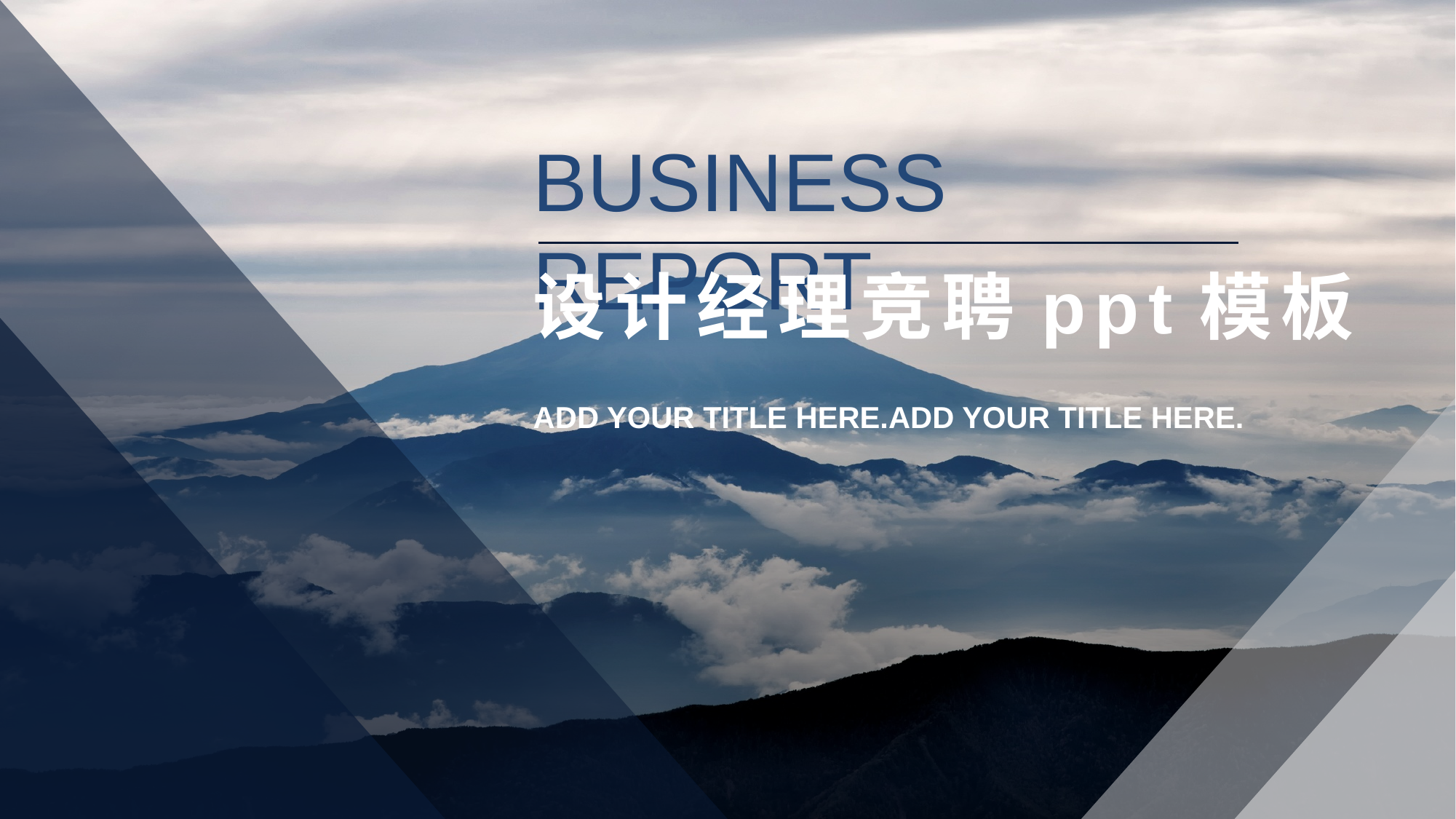

BUSINESS REPORT
设计经理竞聘ppt模板

ADD YOUR TITLE HERE.ADD YOUR TITLE HERE.